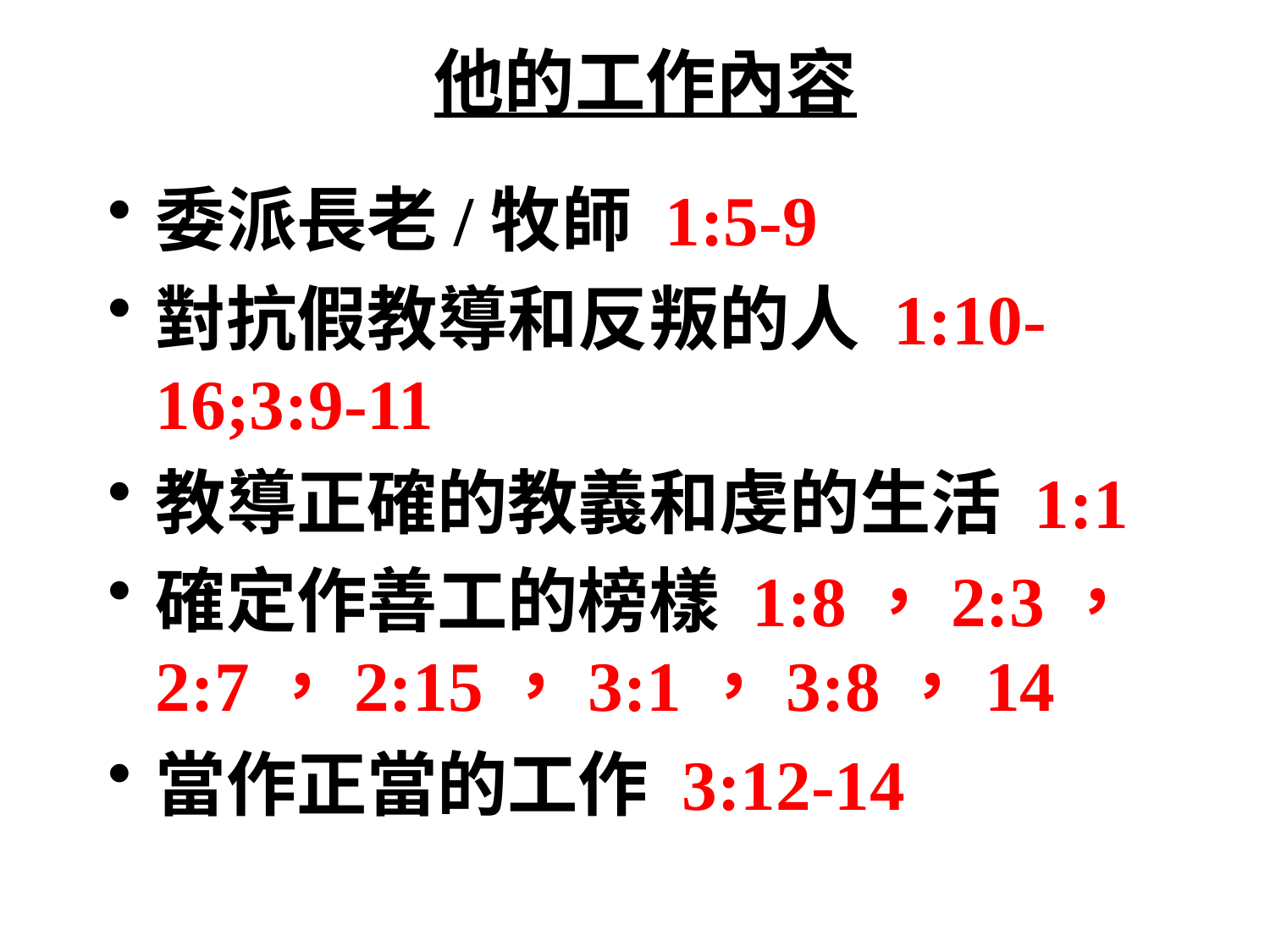

# 他的工作內容
委派長老/牧師 1:5-9
對抗假教導和反叛的人 1:10-16;3:9-11
教導正確的教義和虔的生活 1:1
確定作善工的榜樣 1:8，2:3，2:7，2:15，3:1，3:8，14
當作正當的工作 3:12-14